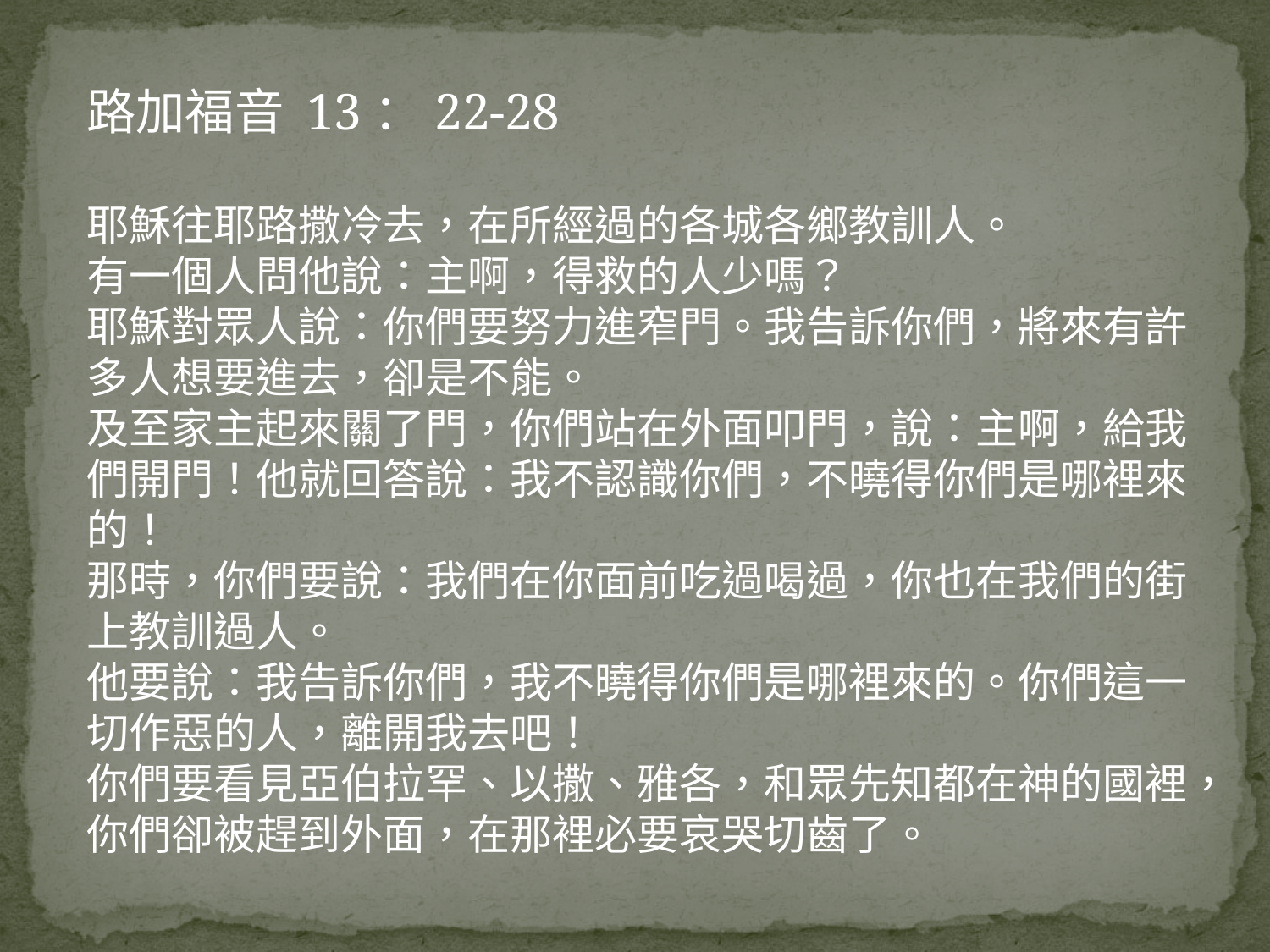

路加福音 13：22-28

耶穌往耶路撒冷去，在所經過的各城各鄉教訓人。
有一個人問他說：主啊，得救的人少嗎？
耶穌對眾人說：你們要努力進窄門。我告訴你們，將來有許多人想要進去，卻是不能。
及至家主起來關了門，你們站在外面叩門，說：主啊，給我們開門！他就回答說：我不認識你們，不曉得你們是哪裡來的！
那時，你們要說：我們在你面前吃過喝過，你也在我們的街上教訓過人。
他要說：我告訴你們，我不曉得你們是哪裡來的。你們這一切作惡的人，離開我去吧！
你們要看見亞伯拉罕、以撒、雅各，和眾先知都在神的國裡，你們卻被趕到外面，在那裡必要哀哭切齒了。